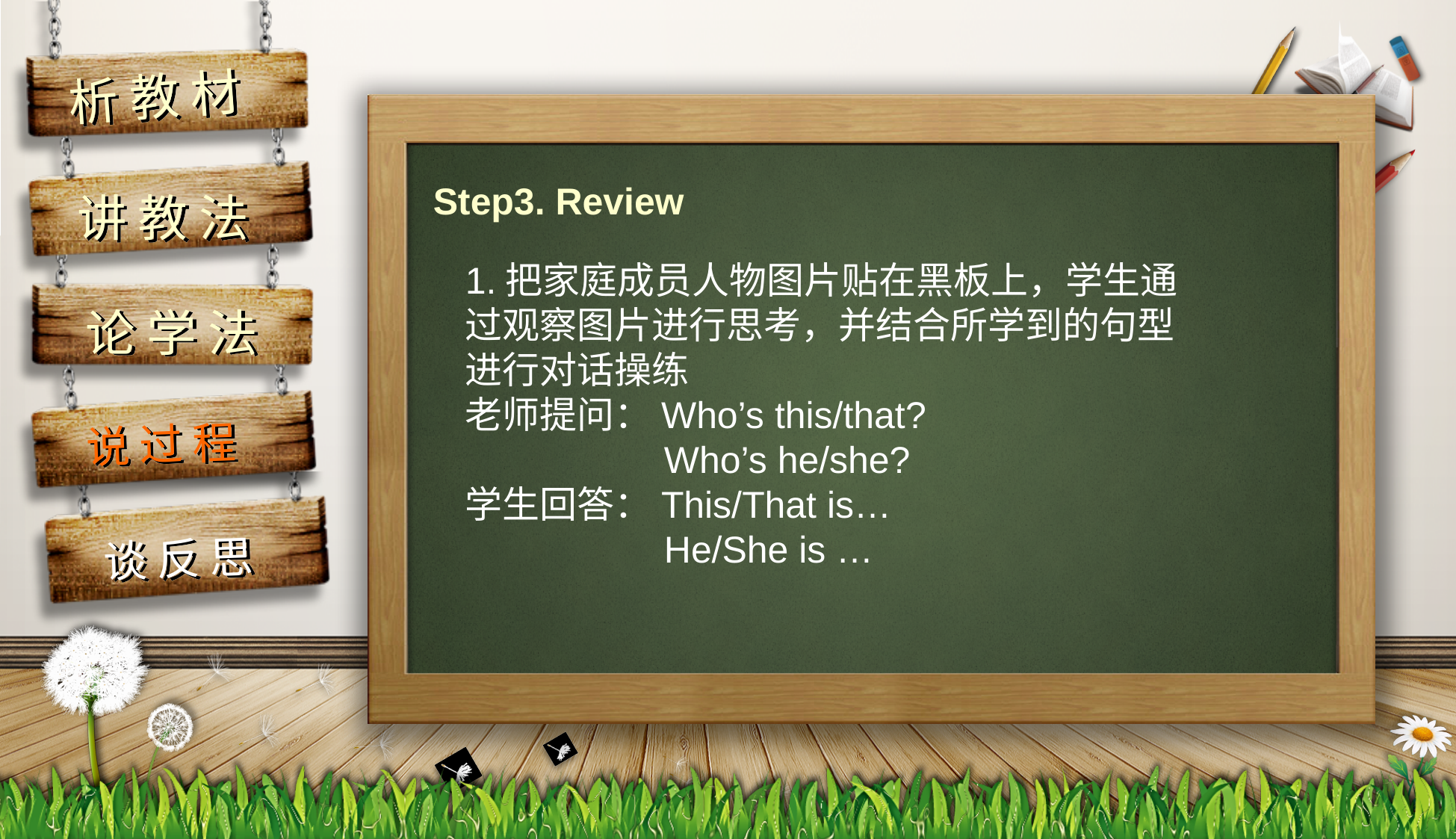

Step3. Review
1.把家庭成员人物图片贴在黑板上，学生通过观察图片进行思考，并结合所学到的句型进行对话操练
老师提问：Who’s this/that?
                   Who’s he/she?
学生回答：This/That is…
                   He/She is …